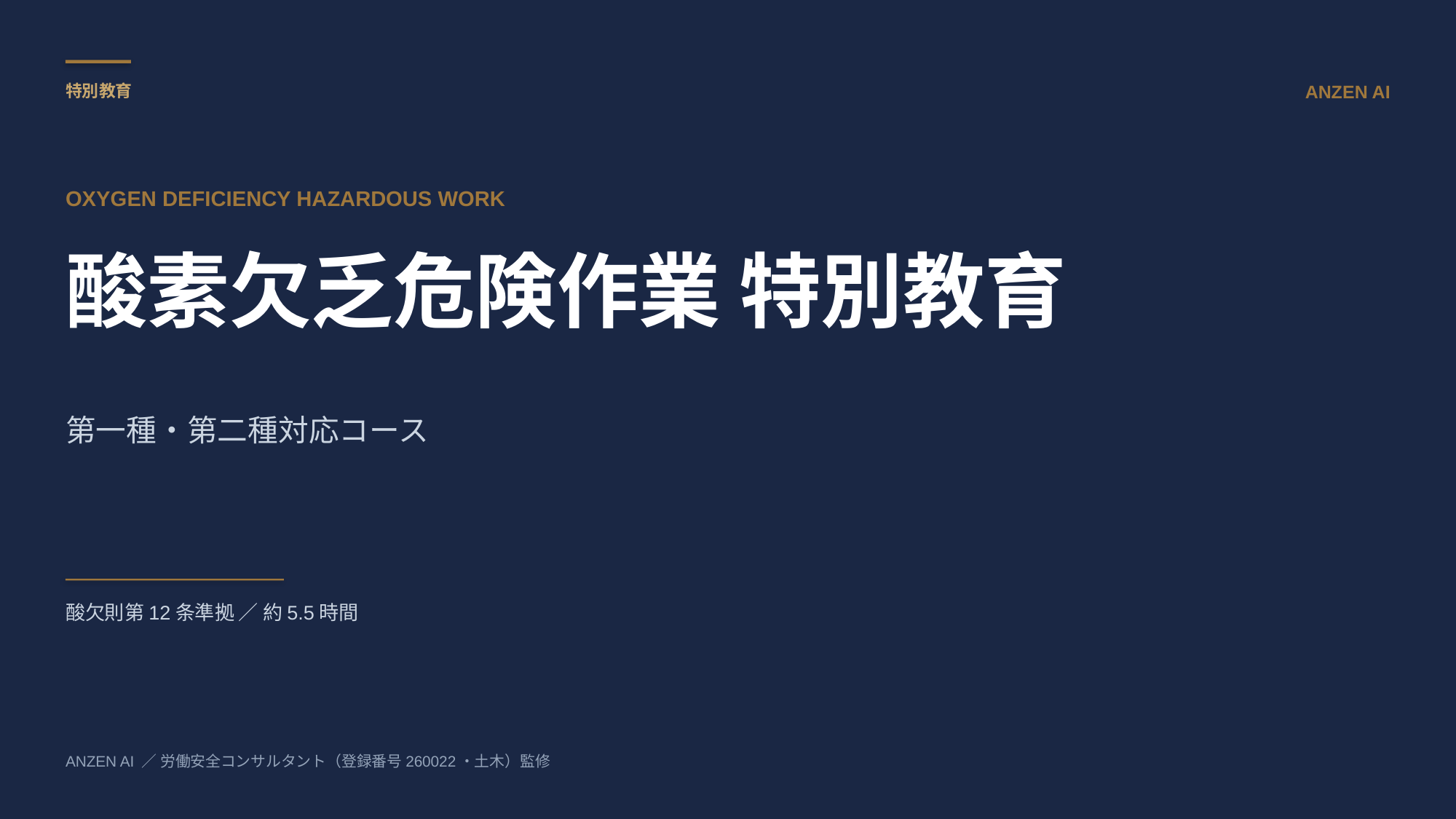

特別教育
ANZEN AI
OXYGEN DEFICIENCY HAZARDOUS WORK
酸素欠乏危険作業 特別教育
第一種・第二種対応コース

酸欠則第12条準拠 ／ 約5.5時間
ANZEN AI ／ 労働安全コンサルタント（登録番号260022・土木）監修